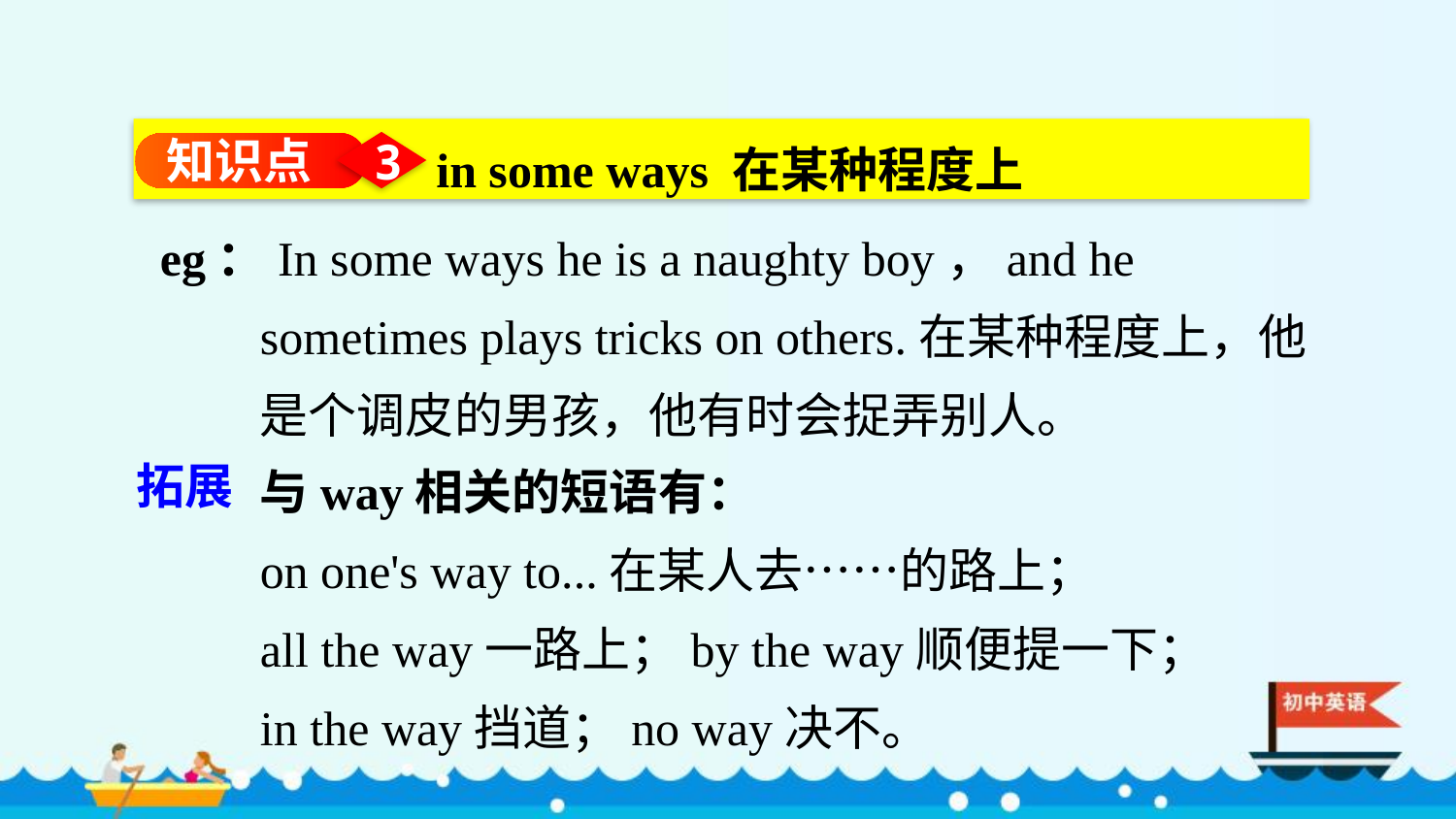

in some ways 在某种程度上

知识点
3

eg：In some ways he is a naughty boy，and he sometimes plays tricks on others.在某种程度上，他是个调皮的男孩，他有时会捉弄别人。
与way相关的短语有：
on one's way to...在某人去……的路上；
all the way一路上；by the way顺便提一下；
in the way挡道；no way决不。
拓展